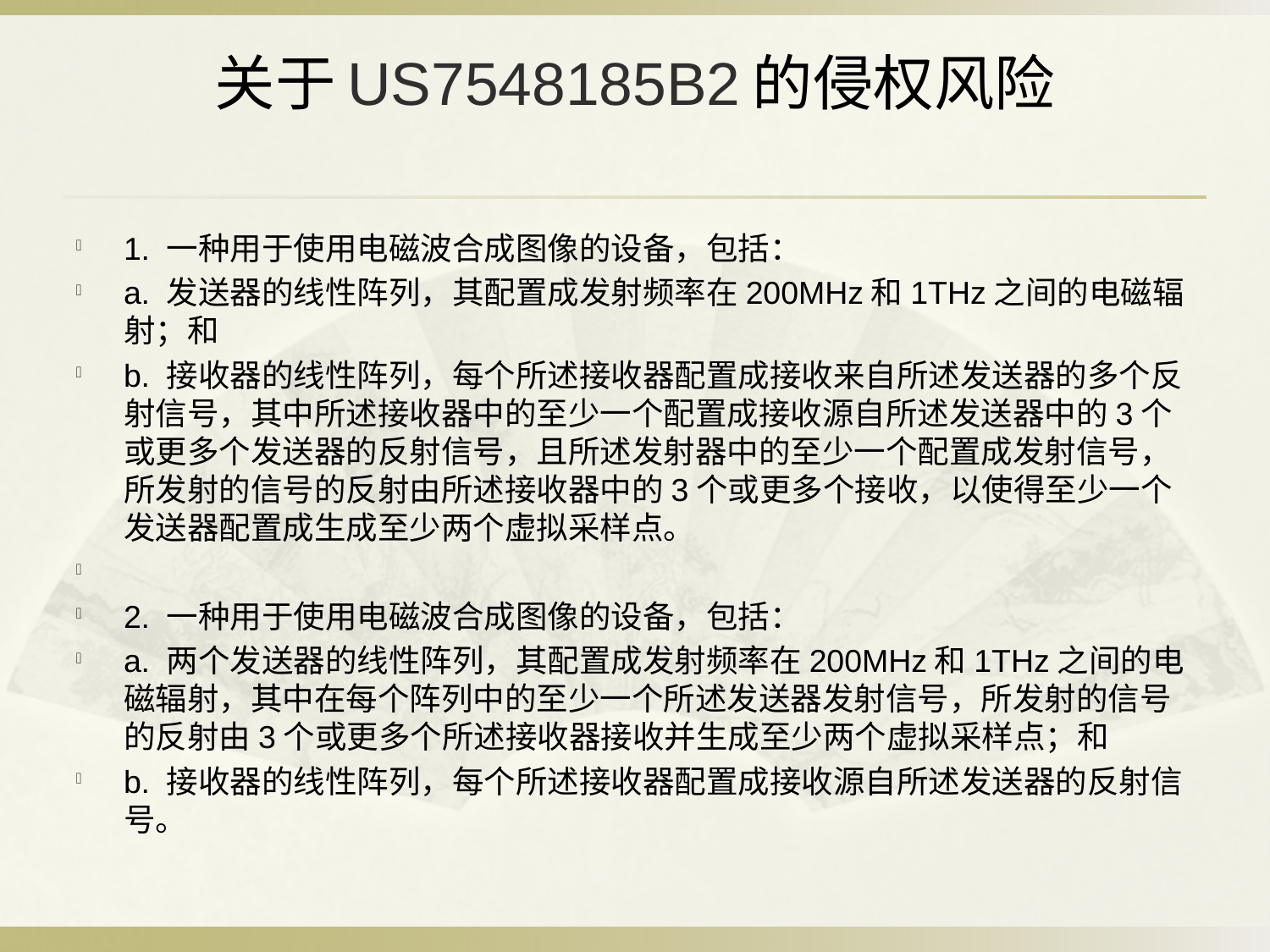

# 关于US7548185B2的侵权风险
1. 一种用于使用电磁波合成图像的设备，包括：
a. 发送器的线性阵列，其配置成发射频率在200MHz和1THz之间的电磁辐射；和
b. 接收器的线性阵列，每个所述接收器配置成接收来自所述发送器的多个反射信号，其中所述接收器中的至少一个配置成接收源自所述发送器中的3个或更多个发送器的反射信号，且所述发射器中的至少一个配置成发射信号，所发射的信号的反射由所述接收器中的3个或更多个接收，以使得至少一个发送器配置成生成至少两个虚拟采样点。

2. 一种用于使用电磁波合成图像的设备，包括：
a. 两个发送器的线性阵列，其配置成发射频率在200MHz和1THz之间的电磁辐射，其中在每个阵列中的至少一个所述发送器发射信号，所发射的信号的反射由3个或更多个所述接收器接收并生成至少两个虚拟采样点；和
b. 接收器的线性阵列，每个所述接收器配置成接收源自所述发送器的反射信号。